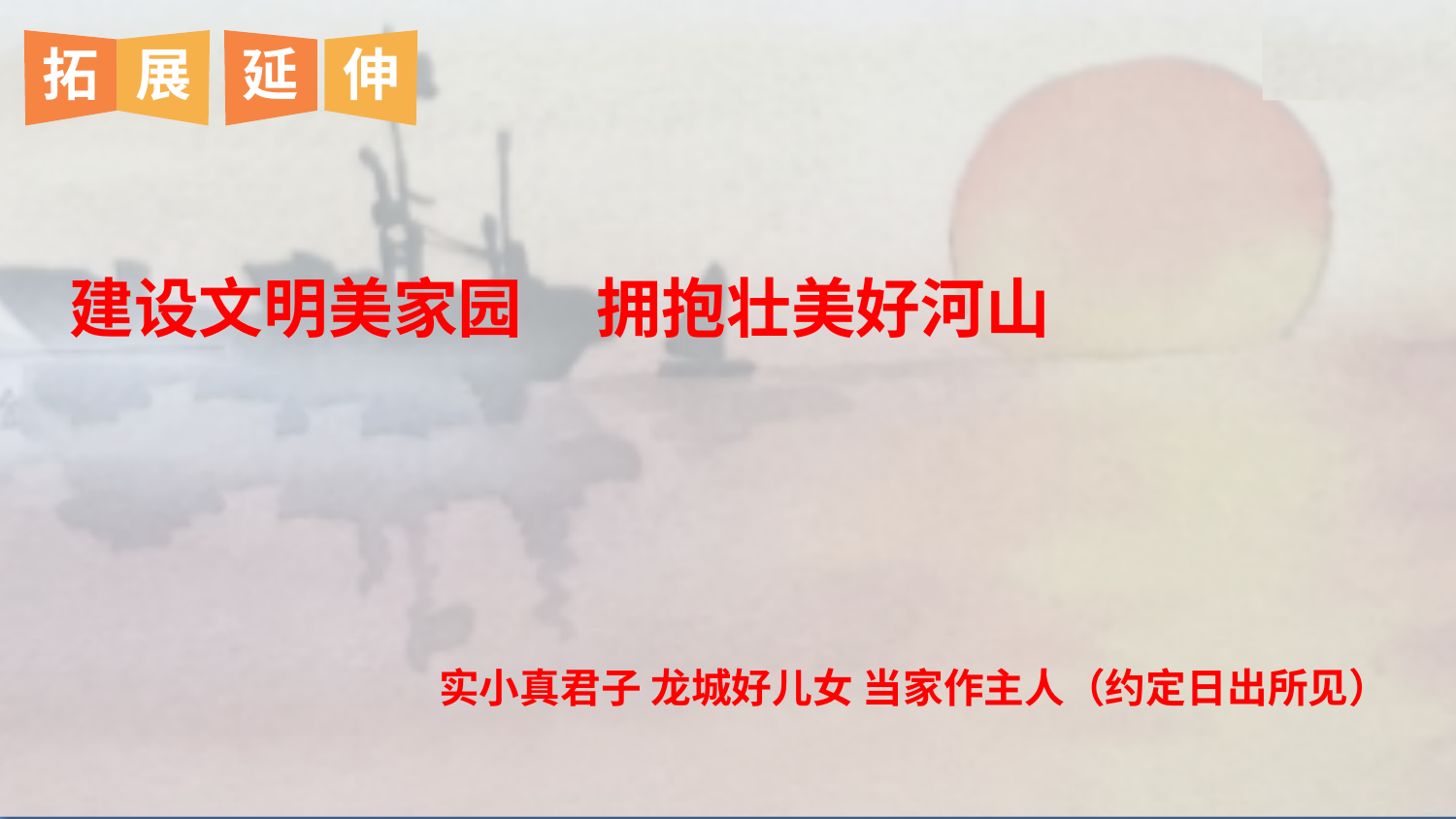

拓
展
延
伸
建设文明美家园     拥抱壮美好河山

                                       实小真君子 龙城好儿女 当家作主人（约定日出所见）